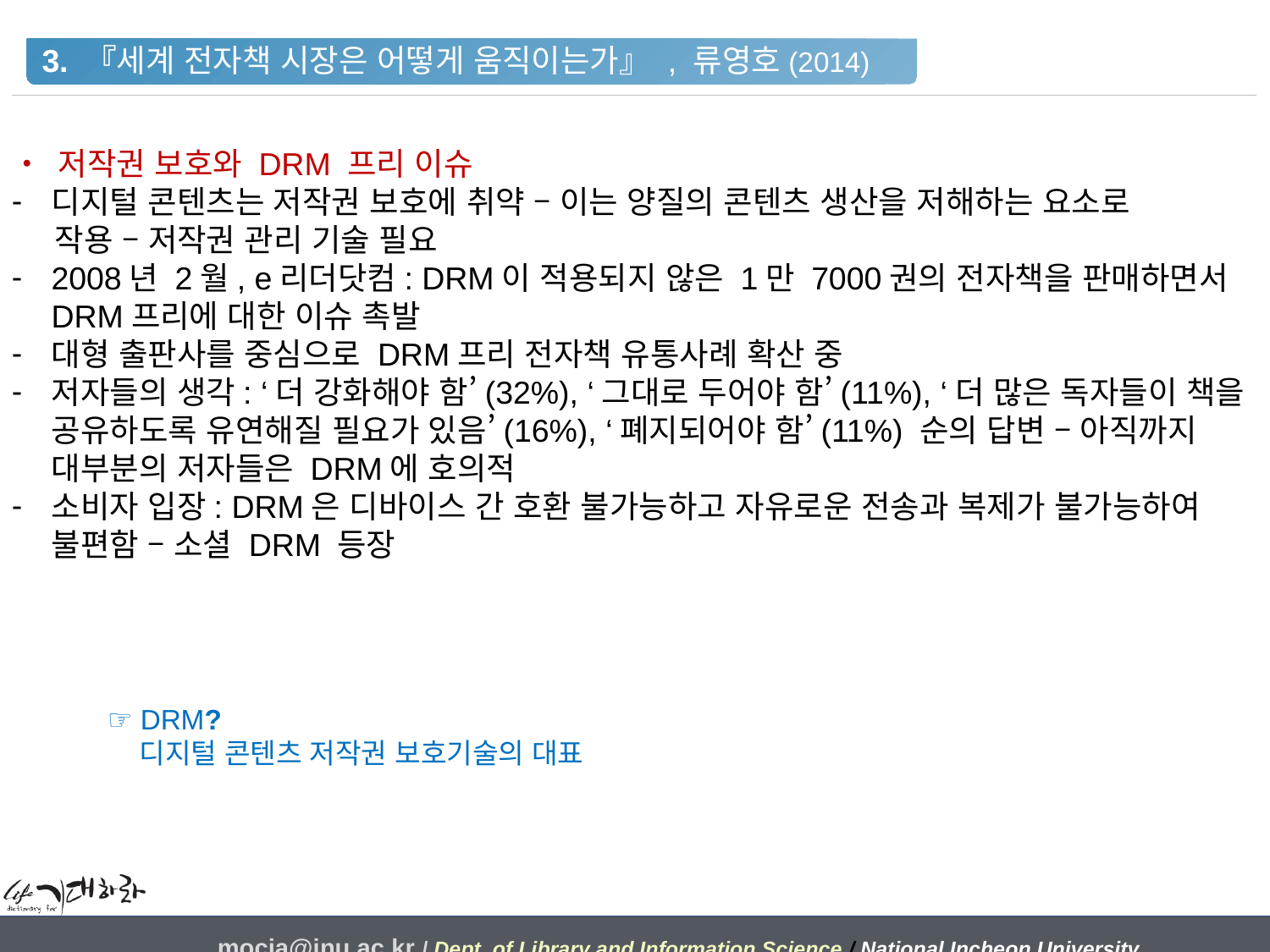

3. 『세계 전자책 시장은 어떻게 움직이는가』 , 류영호(2014)
• 저작권 보호와 DRM 프리 이슈
디지털 콘텐츠는 저작권 보호에 취약 – 이는 양질의 콘텐츠 생산을 저해하는 요소로
    작용 – 저작권 관리 기술 필요
2008년 2월, e리더닷컴: DRM이 적용되지 않은 1만 7000권의 전자책을 판매하면서 DRM프리에 대한 이슈 촉발
대형 출판사를 중심으로 DRM프리 전자책 유통사례 확산 중
저자들의 생각: ‘더 강화해야 함’(32%), ‘그대로 두어야 함’(11%), ‘더 많은 독자들이 책을 공유하도록 유연해질 필요가 있음’(16%), ‘폐지되어야 함’(11%) 순의 답변 – 아직까지 대부분의 저자들은 DRM에 호의적
소비자 입장: DRM은 디바이스 간 호환 불가능하고 자유로운 전송과 복제가 불가능하여 불편함 – 소셜 DRM 등장
☞ DRM?
    디지털 콘텐츠 저작권 보호기술의 대표

mocja@inu.ac.kr / Dept. of Library and Information Science / National Incheon University